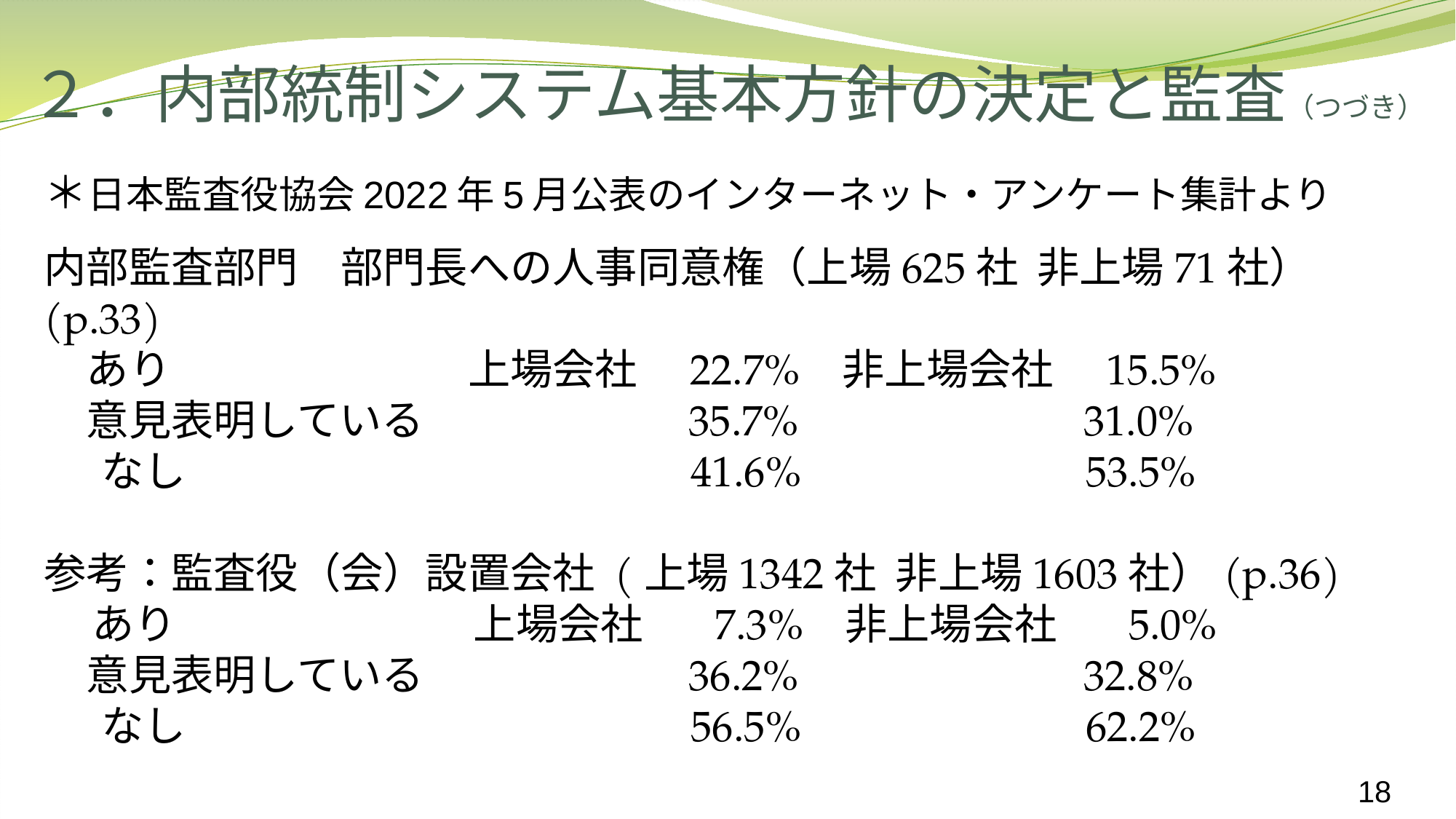

# ２．内部統制システム基本方針の決定と監査（つづき）
＊日本監査役協会2022年5月公表のインターネット・アンケート集計より

内部監査部門　部門長への人事同意権（上場625社  非上場71社）(p.33)
　あり　　　　　　　上場会社　22.7%   非上場会社　15.5%
　意見表明している　　　　　　35.7%                           31.0%
     なし　　　　　　　　　　　   41.6%                           53.5%

参考：監査役（会）設置会社 (上場1342社  非上場1603社）(p.36)
    あり　　　　　　　上場会社　  7.3%   非上場会社　  5.0%
　意見表明している　　　　　　36.2%                           32.8%
     なし　　　　　　　　　　　   56.5%                           62.2%

18